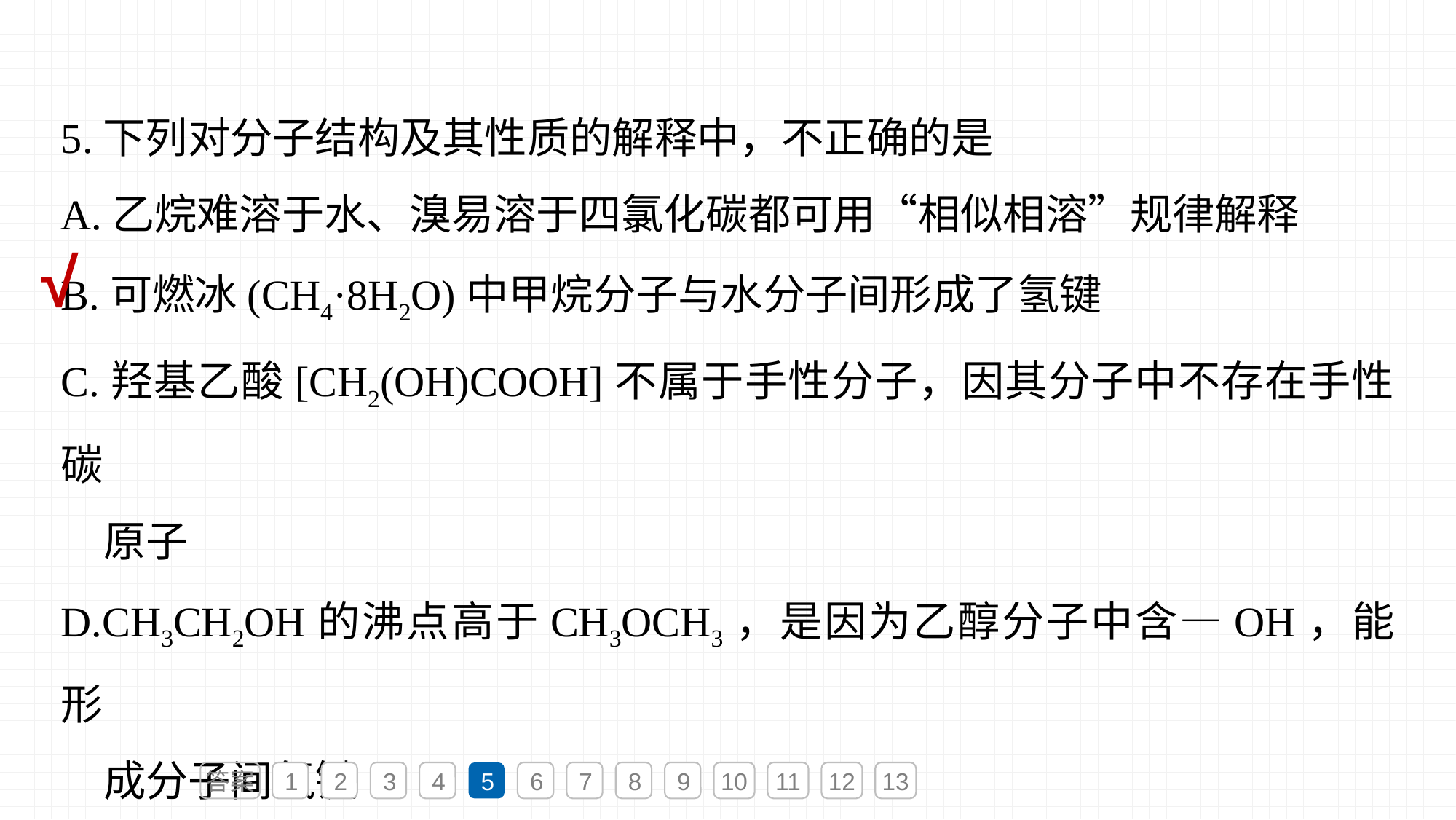

5.下列对分子结构及其性质的解释中，不正确的是
A.乙烷难溶于水、溴易溶于四氯化碳都可用“相似相溶”规律解释
B.可燃冰(CH4·8H2O)中甲烷分子与水分子间形成了氢键
C.羟基乙酸[CH2(OH)COOH]不属于手性分子，因其分子中不存在手性碳
　原子
D.CH3CH2OH的沸点高于CH3OCH3，是因为乙醇分子中含—OH，能形
　成分子间氢键
√
答案
1
2
3
4
5
6
7
8
9
10
11
12
13